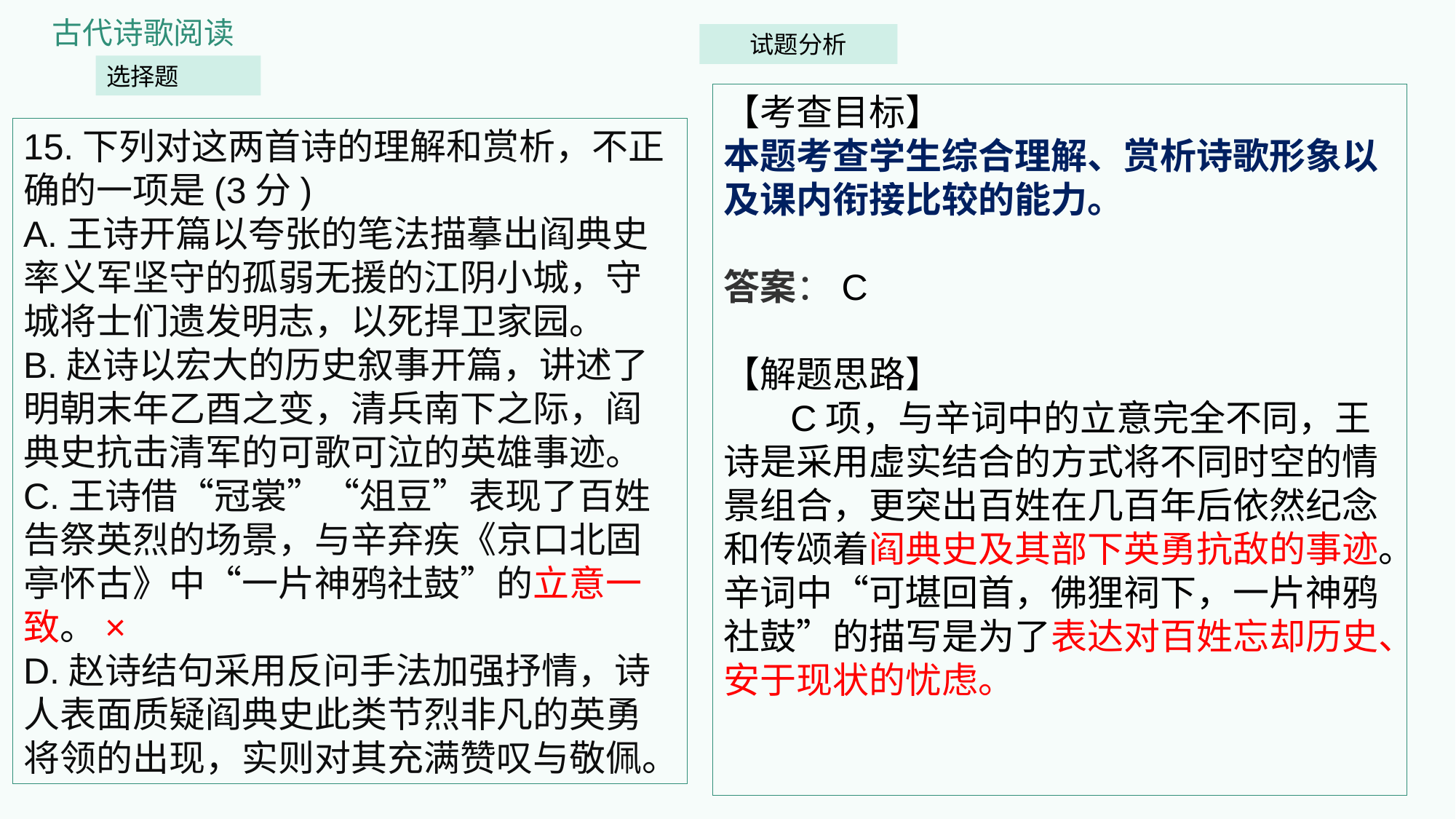

古代诗歌阅读
试题分析
选择题
【考查目标】
本题考查学生综合理解、赏析诗歌形象以及课内衔接比较的能力。

答案：C

【解题思路】
C项，与辛词中的立意完全不同，王诗是采用虚实结合的方式将不同时空的情景组合，更突出百姓在几百年后依然纪念和传颂着阎典史及其部下英勇抗敌的事迹。辛词中“可堪回首，佛狸祠下，一片神鸦社鼓”的描写是为了表达对百姓忘却历史、安于现状的忧虑。
15.下列对这两首诗的理解和赏析，不正确的一项是(3分)
A.王诗开篇以夸张的笔法描摹出阎典史率义军坚守的孤弱无援的江阴小城，守城将士们遗发明志，以死捍卫家园。
B.赵诗以宏大的历史叙事开篇，讲述了明朝末年乙酉之变，清兵南下之际，阎典史抗击清军的可歌可泣的英雄事迹。
C.王诗借“冠裳”“俎豆”表现了百姓告祭英烈的场景，与辛弃疾《京口北固亭怀古》中“一片神鸦社鼓”的立意一致。×
D.赵诗结句采用反问手法加强抒情，诗人表面质疑阎典史此类节烈非凡的英勇将领的出现，实则对其充满赞叹与敬佩。